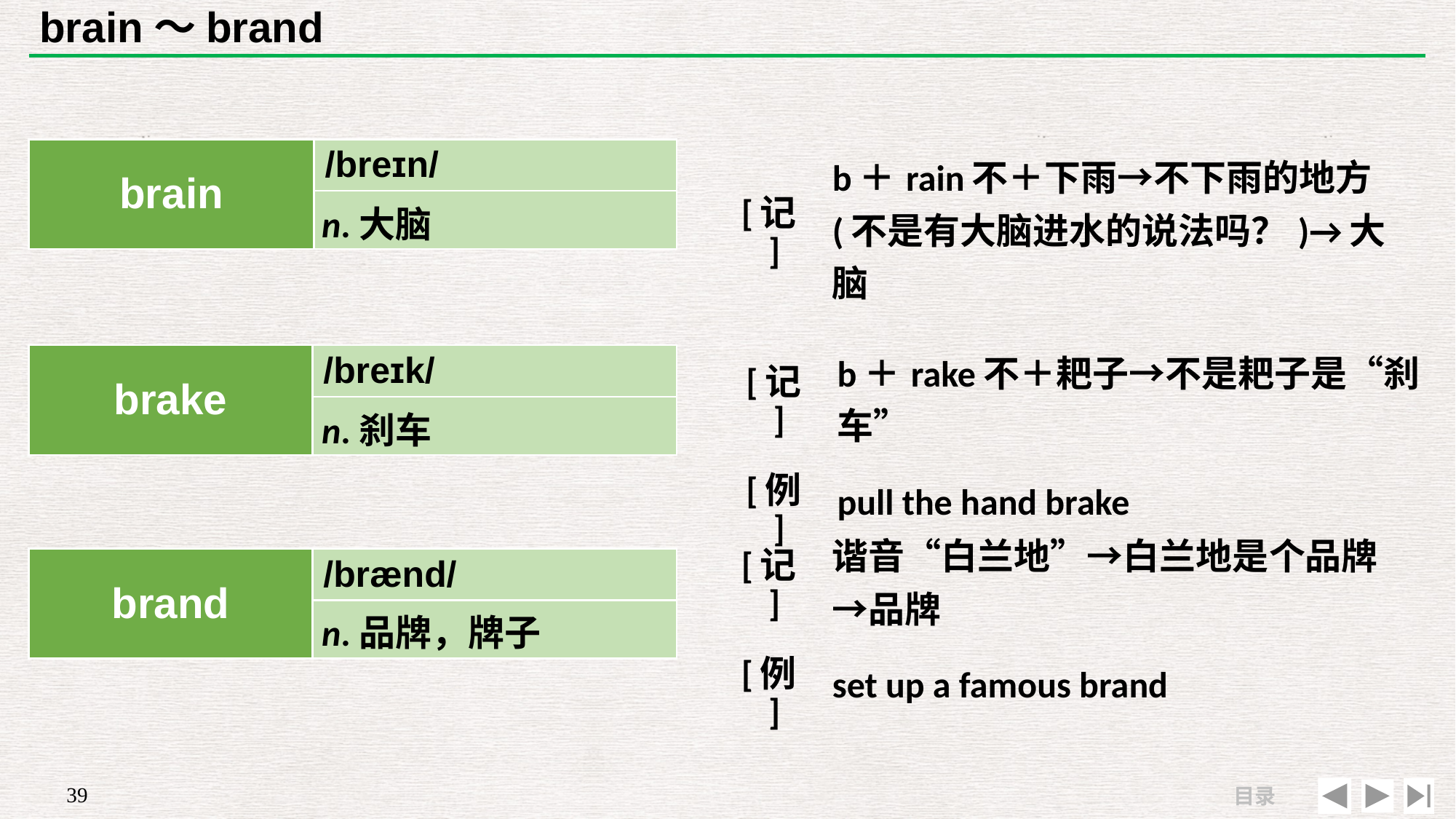

# brain～brand

| brain | /breɪn/ |
| --- | --- |
|  |  |
| [记] | b＋rain不＋下雨→不下雨的地方(不是有大脑进水的说法吗？)→大脑 |
| --- | --- |
|  |  |
n.大脑
| [记] | b＋rake不＋耙子→不是耙子是“刹车” |
| --- | --- |
| [例] | pull the hand brake |
| brake | /breɪk/ |
| --- | --- |
|  |  |
n.刹车
| [记] | 谐音“白兰地”→白兰地是个品牌→品牌 |
| --- | --- |
| [例] | set up a famous brand |
| brand | /brænd/ |
| --- | --- |
|  |  |
n.品牌，牌子